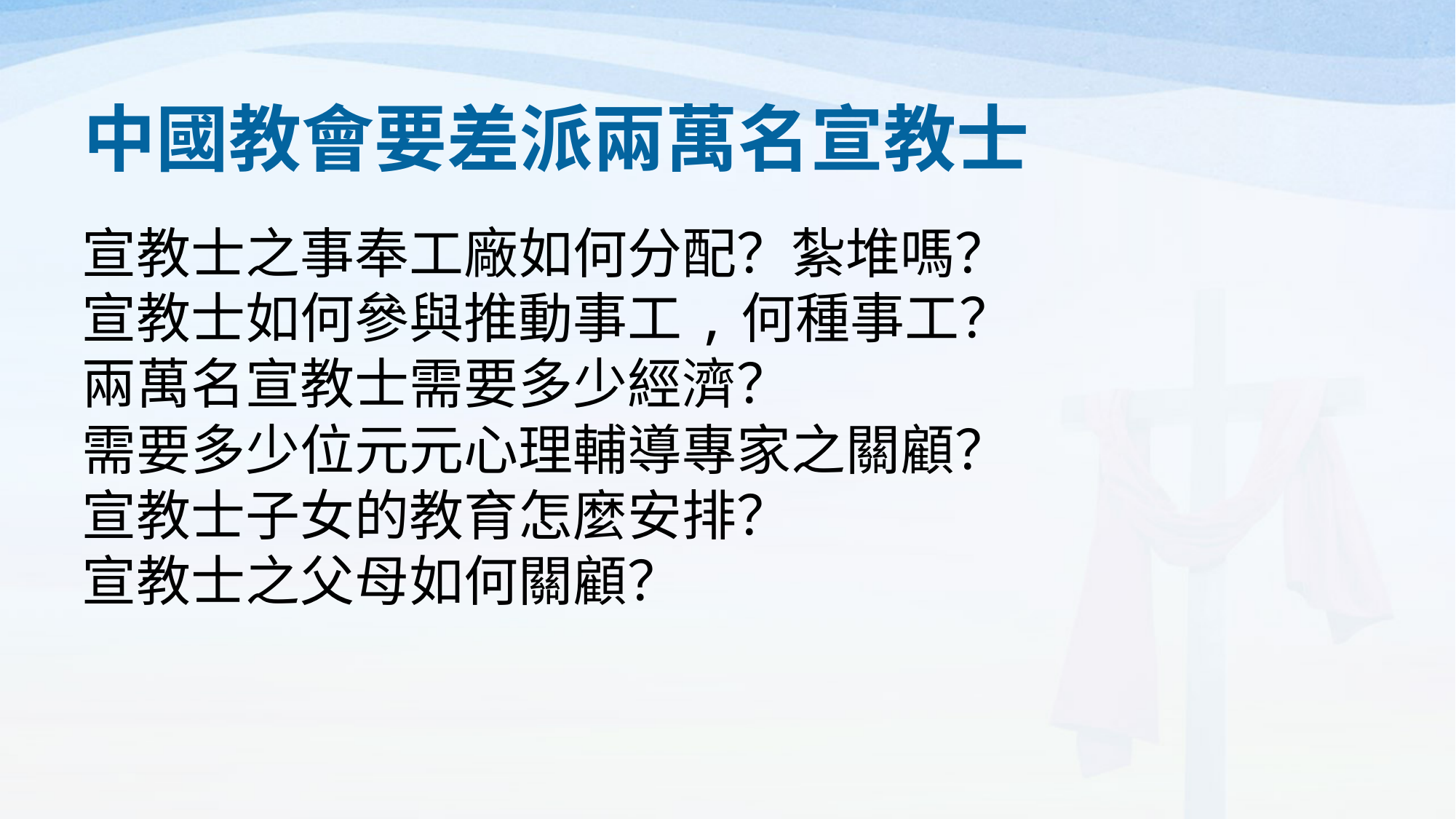

# 中國教會要差派兩萬名宣教士
宣教士之事奉工廠如何分配？紮堆嗎？
宣教士如何參與推動事工,何種事工？
兩萬名宣教士需要多少經濟？
需要多少位元元心理輔導專家之關顧？
宣教士子女的教育怎麼安排？
宣教士之父母如何關顧？